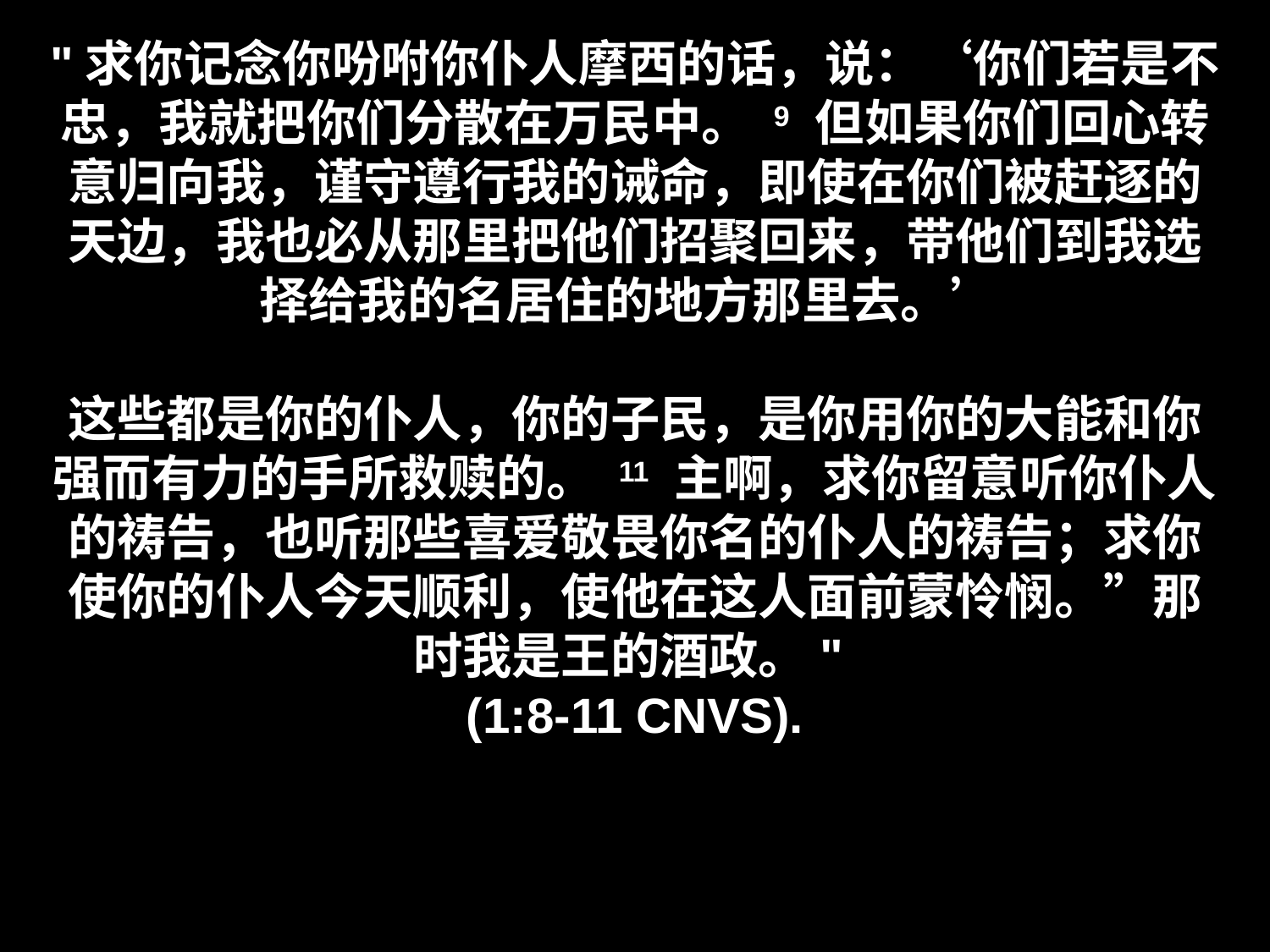

# "求你记念你吩咐你仆人摩西的话，说：‘你们若是不忠，我就把你们分散在万民中。 9 但如果你们回心转意归向我，谨守遵行我的诫命，即使在你们被赶逐的天边，我也必从那里把他们招聚回来，带他们到我选择给我的名居住的地方那里去。’ 这些都是你的仆人，你的子民，是你用你的大能和你强而有力的手所救赎的。 11 主啊，求你留意听你仆人的祷告，也听那些喜爱敬畏你名的仆人的祷告；求你使你的仆人今天顺利，使他在这人面前蒙怜悯。”那时我是王的酒政。" (1:8-11 CNVS).